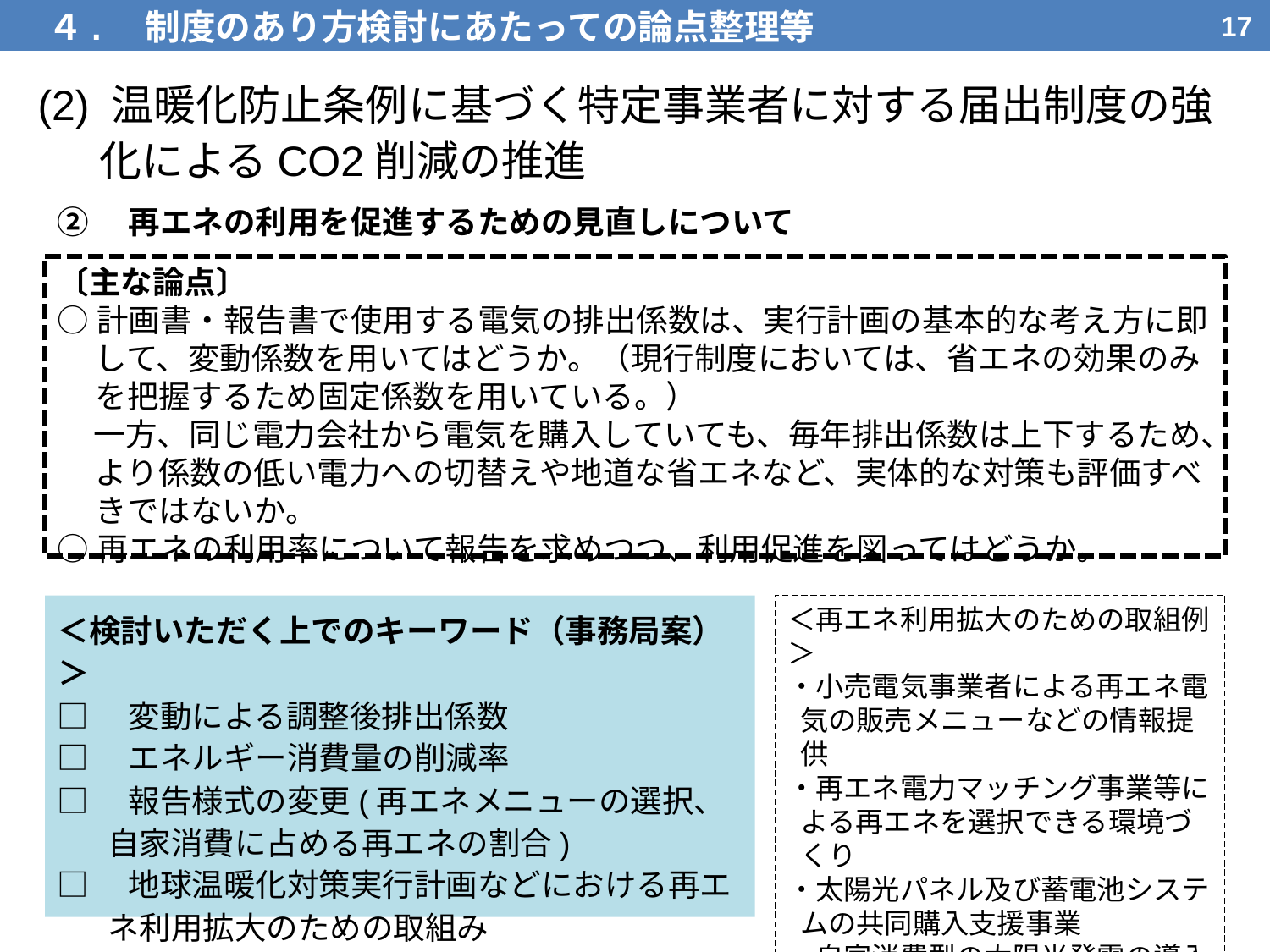

４.　制度のあり方検討にあたっての論点整理等
17
(2) 温暖化防止条例に基づく特定事業者に対する届出制度の強化によるCO2削減の推進
②　再エネの利用を促進するための見直しについて
〔主な論点〕
○計画書・報告書で使用する電気の排出係数は、実行計画の基本的な考え方に即して、変動係数を用いてはどうか。（現行制度においては、省エネの効果のみを把握するため固定係数を用いている。）
一方、同じ電力会社から電気を購入していても、毎年排出係数は上下するため、より係数の低い電力への切替えや地道な省エネなど、実体的な対策も評価すべきではないか。
○再エネの利用率について報告を求めつつ、利用促進を図ってはどうか。

＜再エネ利用拡大のための取組例＞
・小売電気事業者による再エネ電気の販売メニューなどの情報提供
・再エネ電力マッチング事業等による再エネを選択できる環境づくり
・太陽光パネル及び蓄電池システムの共同購入支援事業
・自家消費型の太陽光発電の導入モデルの普及促進　　など
＜検討いただく上でのキーワード（事務局案）＞
□　変動による調整後排出係数
□　エネルギー消費量の削減率
□　報告様式の変更(再エネメニューの選択、自家消費に占める再エネの割合)
□　地球温暖化対策実行計画などにおける再エネ利用拡大のための取組み